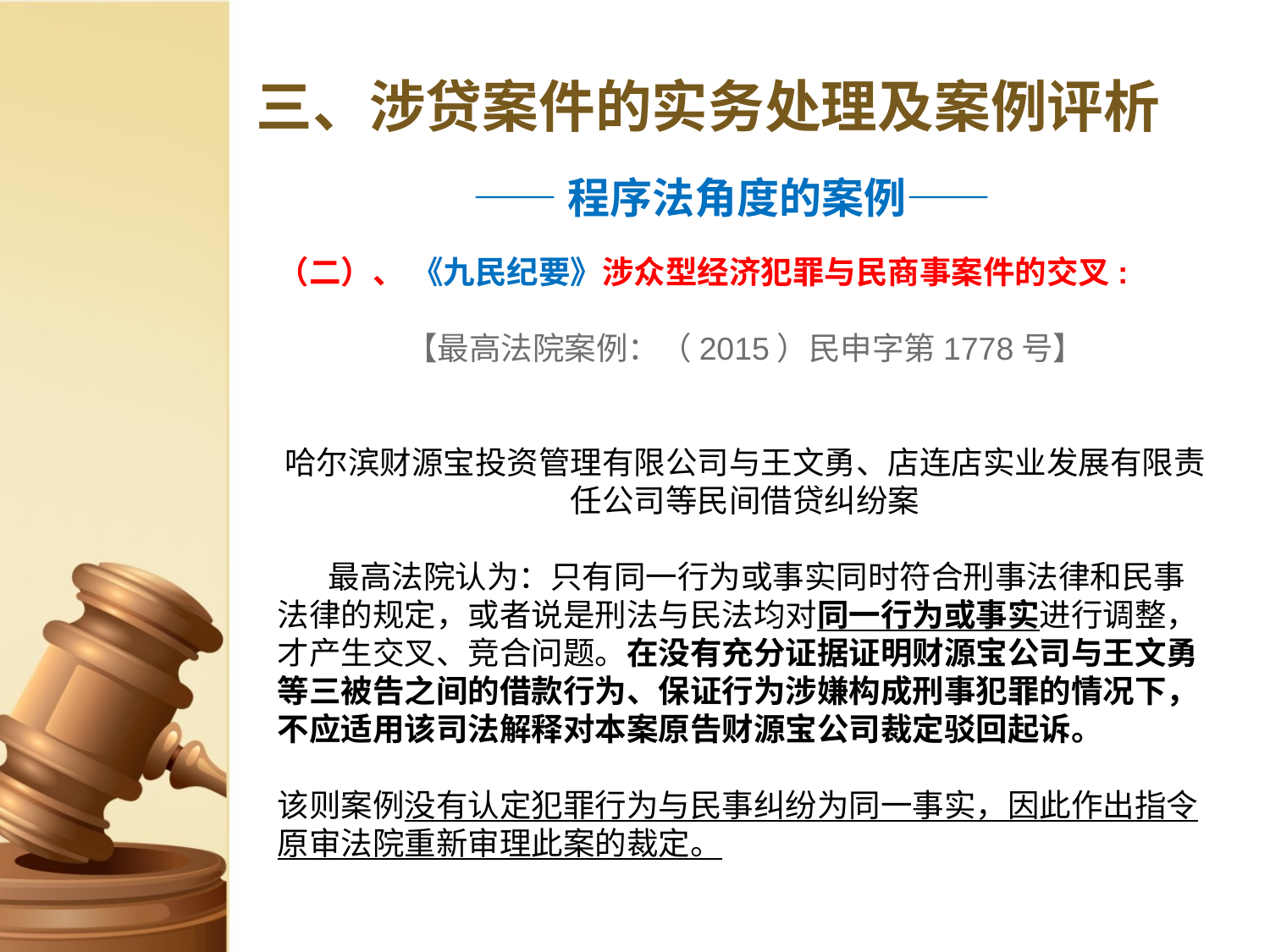

# 三、涉贷案件的实务处理及案例评析
——程序法角度的案例——
（二）、 《九民纪要》涉众型经济犯罪与民商事案件的交叉:

【最高法院案例：（2015）民申字第1778号】

哈尔滨财源宝投资管理有限公司与王文勇、店连店实业发展有限责任公司等民间借贷纠纷案

      最高法院认为：只有同一行为或事实同时符合刑事法律和民事法律的规定，或者说是刑法与民法均对同一行为或事实进行调整，才产生交叉、竞合问题。在没有充分证据证明财源宝公司与王文勇等三被告之间的借款行为、保证行为涉嫌构成刑事犯罪的情况下，不应适用该司法解释对本案原告财源宝公司裁定驳回起诉。

该则案例没有认定犯罪行为与民事纠纷为同一事实，因此作出指令原审法院重新审理此案的裁定。